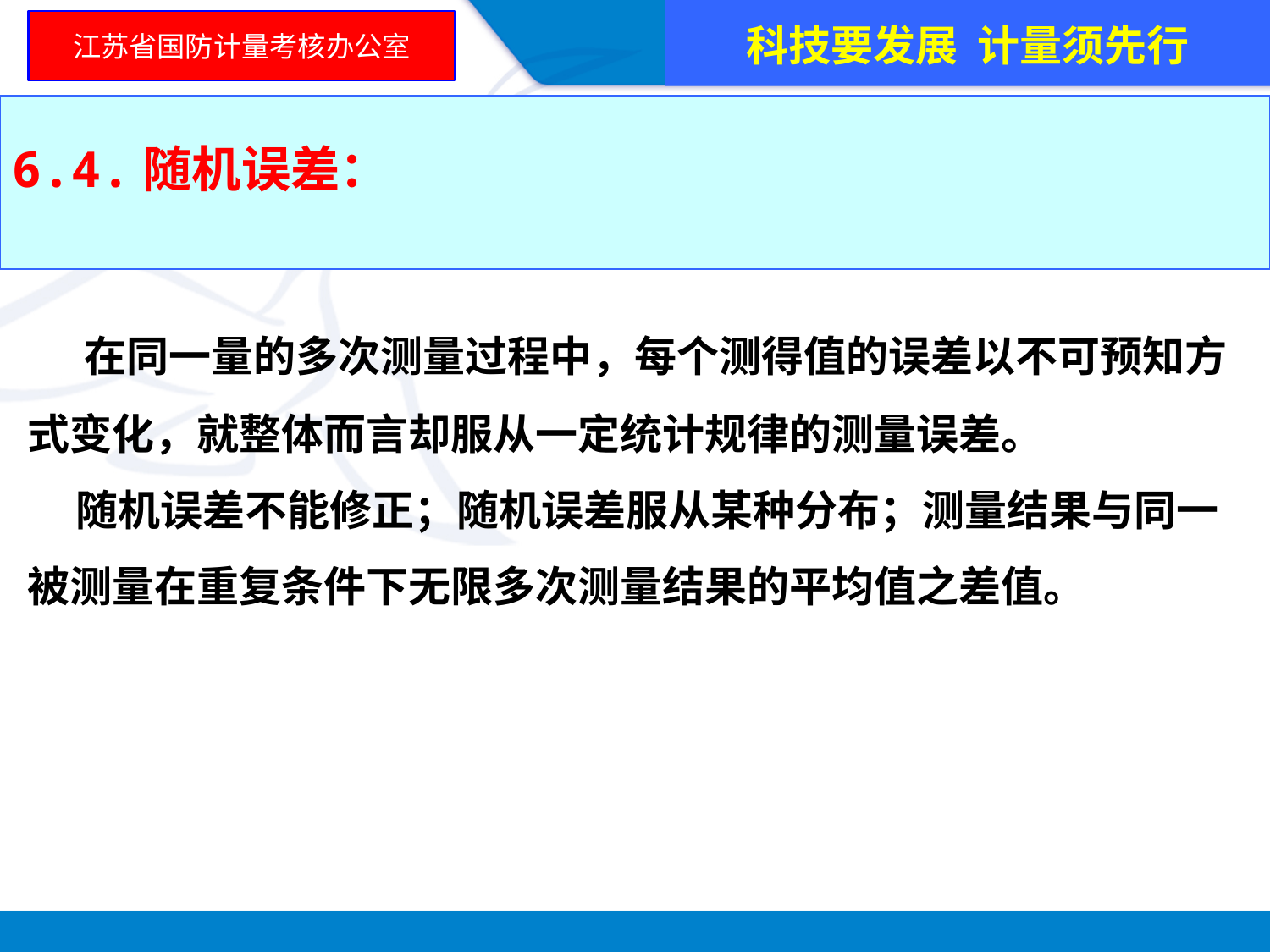

科技要发展  计量须先行
江苏省国防计量考核办公室
6.4.随机误差：

    在同一量的多次测量过程中，每个测得值的误差以不可预知方式变化，就整体而言却服从一定统计规律的测量误差。
    随机误差不能修正；随机误差服从某种分布；测量结果与同一被测量在重复条件下无限多次测量结果的平均值之差值。